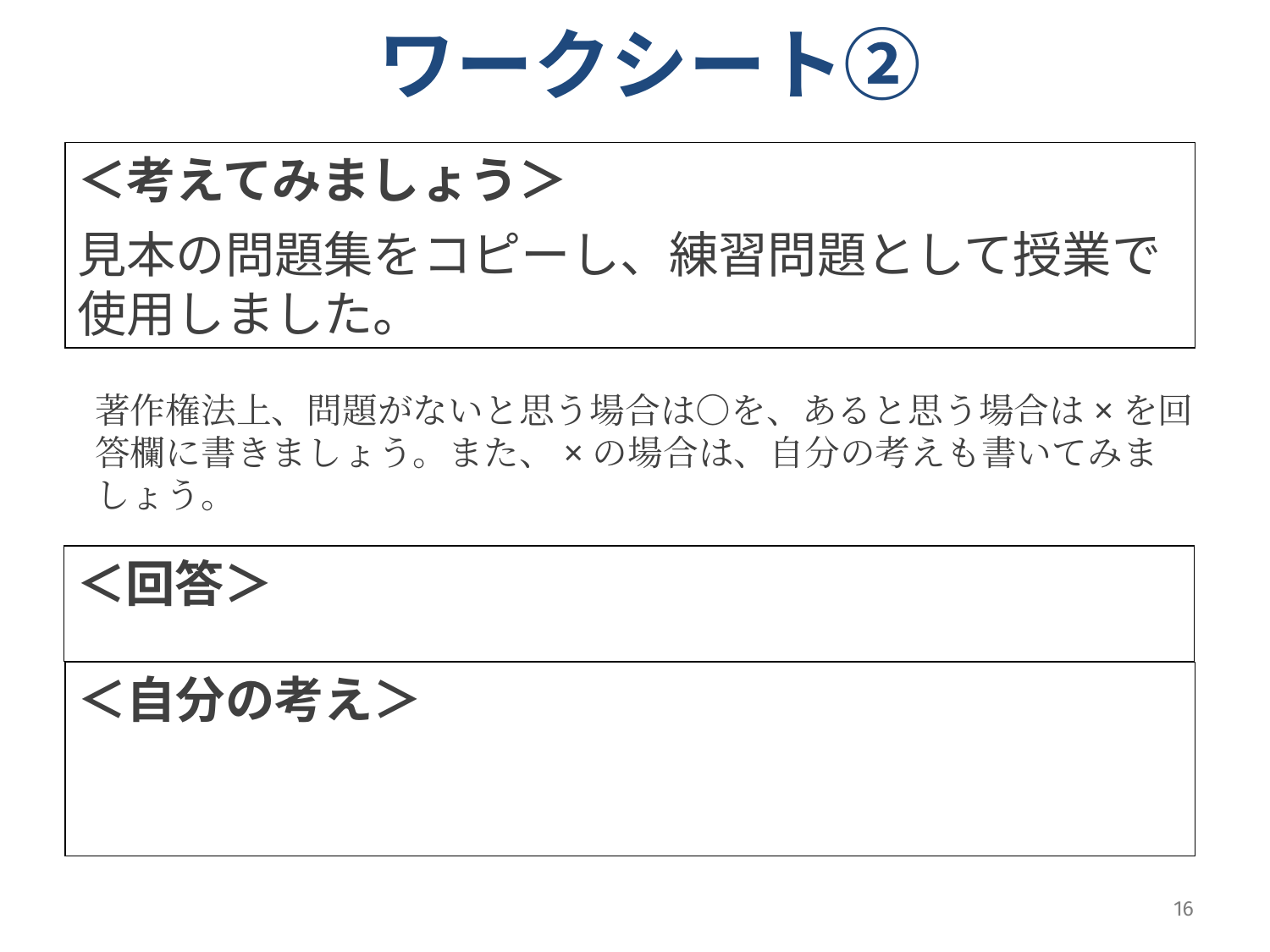

ワークシート②
＜考えてみましょう＞
見本の問題集をコピーし、練習問題として授業で使用しました。
著作権法上、問題がないと思う場合は○を、あると思う場合は×を回答欄に書きましょう。また、×の場合は、自分の考えも書いてみましょう。
＜回答＞
＜自分の考え＞
16